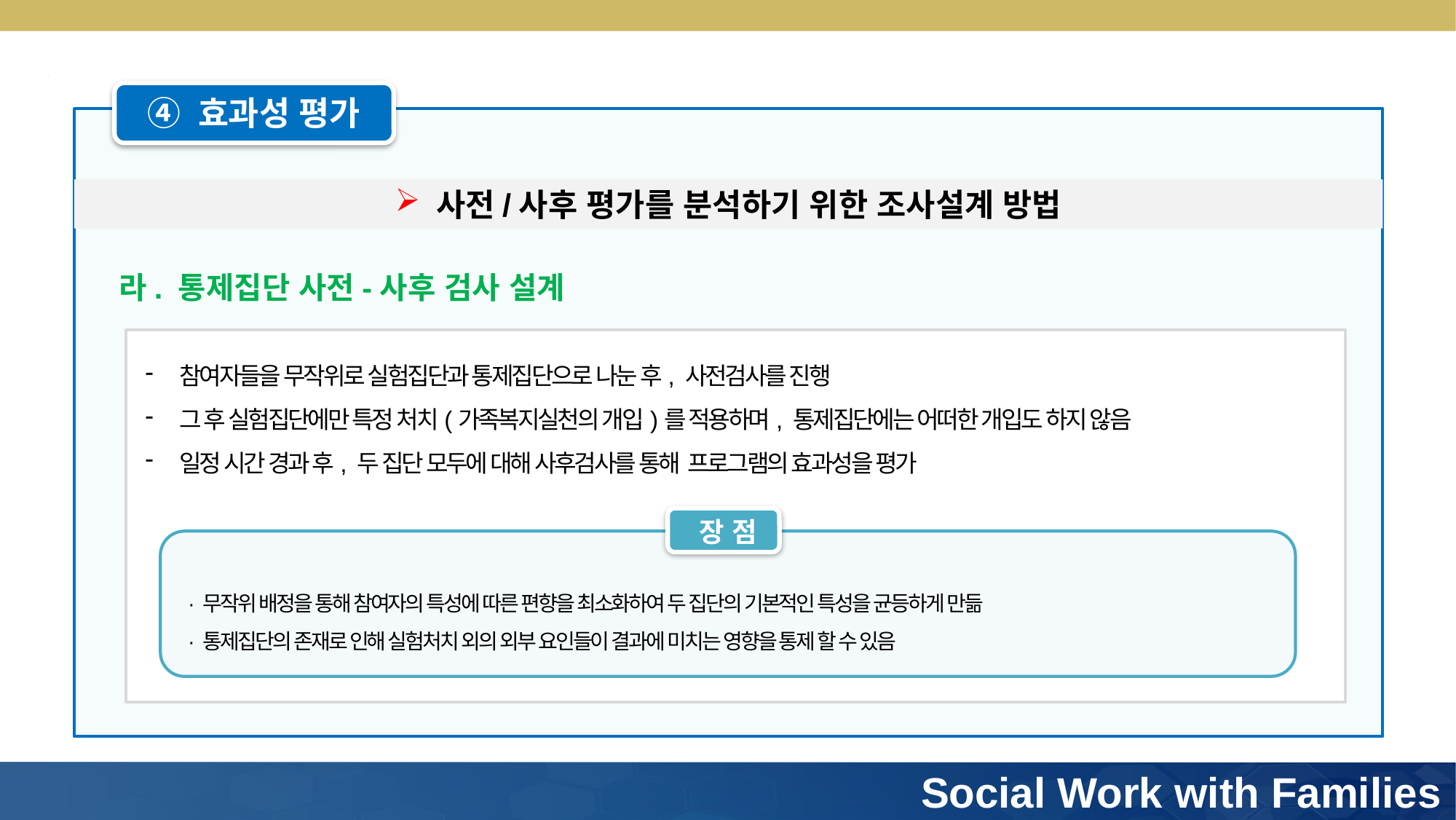

④ 효과성 평가

사전/사후 평가를 분석하기 위한 조사설계 방법
라. 통제집단 사전-사후 검사 설계

참여자들을 무작위로 실험집단과 통제집단으로 나눈 후, 사전검사를 진행
그 후 실험집단에만 특정 처치(가족복지실천의 개입)를 적용하며, 통제집단에는 어떠한 개입도 하지 않음
일정 시간 경과 후, 두 집단 모두에 대해 사후검사를 통해  프로그램의 효과성을 평가

장 점

∙ 무작위 배정을 통해 참여자의 특성에 따른 편향을 최소화하여 두 집단의 기본적인 특성을 균등하게 만듦
∙ 통제집단의 존재로 인해 실험처치 외의 외부 요인들이 결과에 미치는 영향을 통제 할 수 있음